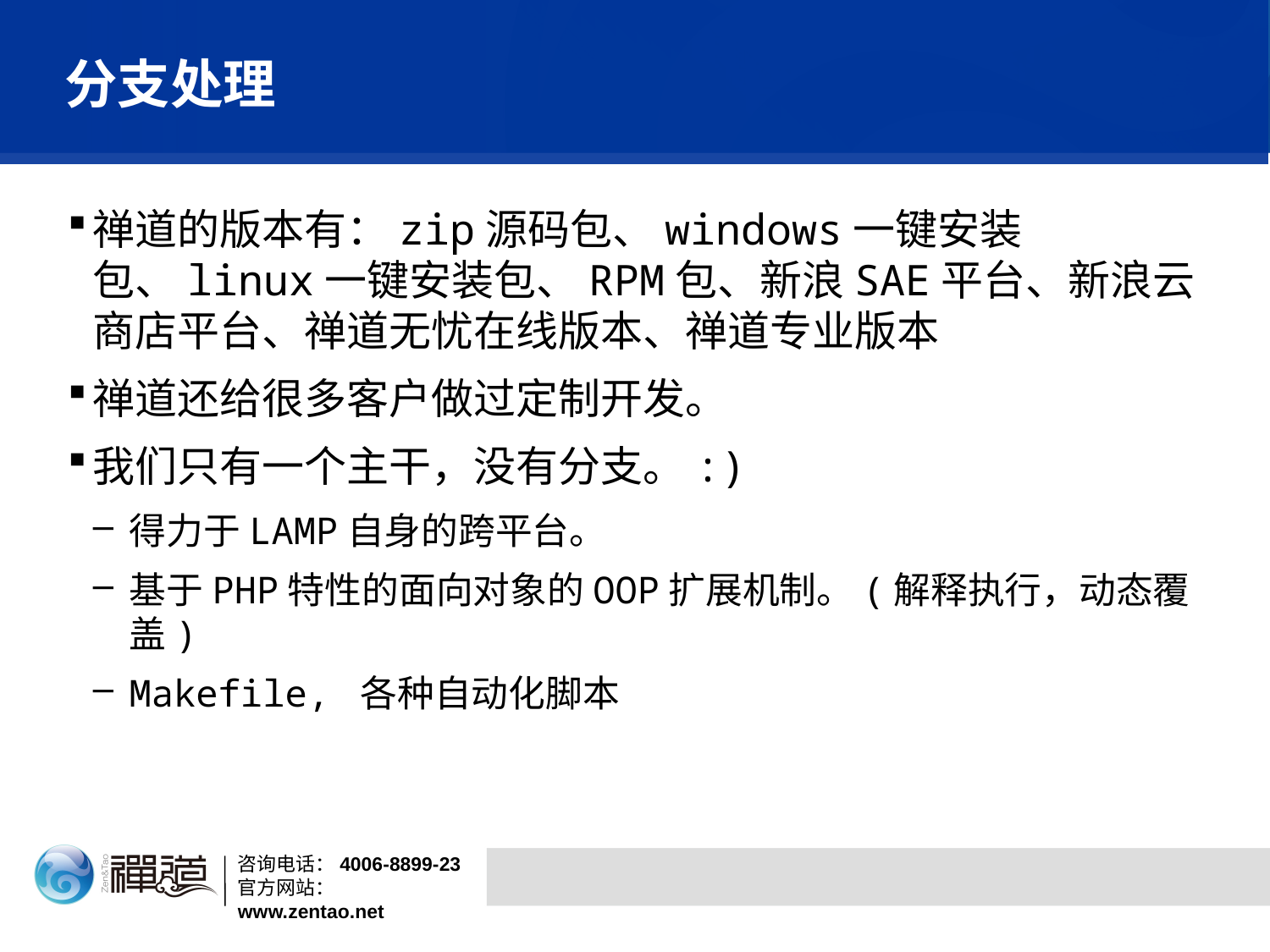

# 分支处理

禅道的版本有：zip源码包、windows一键安装包、linux一键安装包、RPM包、新浪SAE平台、新浪云商店平台、禅道无忧在线版本、禅道专业版本
禅道还给很多客户做过定制开发。
我们只有一个主干，没有分支。:)
得力于LAMP自身的跨平台。
基于PHP特性的面向对象的OOP扩展机制。(解释执行，动态覆盖)
Makefile, 各种自动化脚本
咨询电话：4006-8899-23
官方网站：www.zentao.net